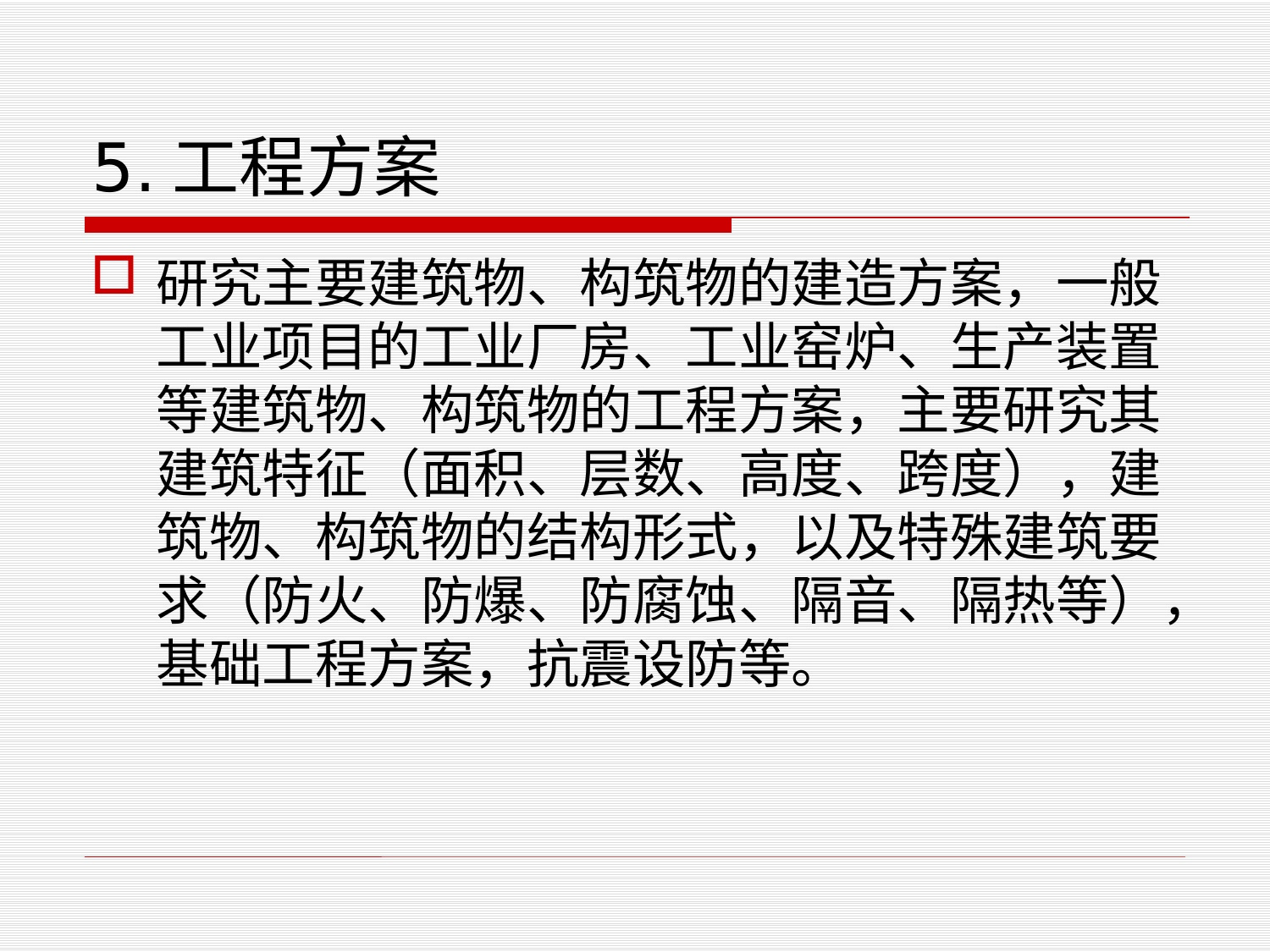

# 5.工程方案
研究主要建筑物、构筑物的建造方案，一般工业项目的工业厂房、工业窑炉、生产装置等建筑物、构筑物的工程方案，主要研究其建筑特征（面积、层数、高度、跨度），建筑物、构筑物的结构形式，以及特殊建筑要求（防火、防爆、防腐蚀、隔音、隔热等），基础工程方案，抗震设防等。